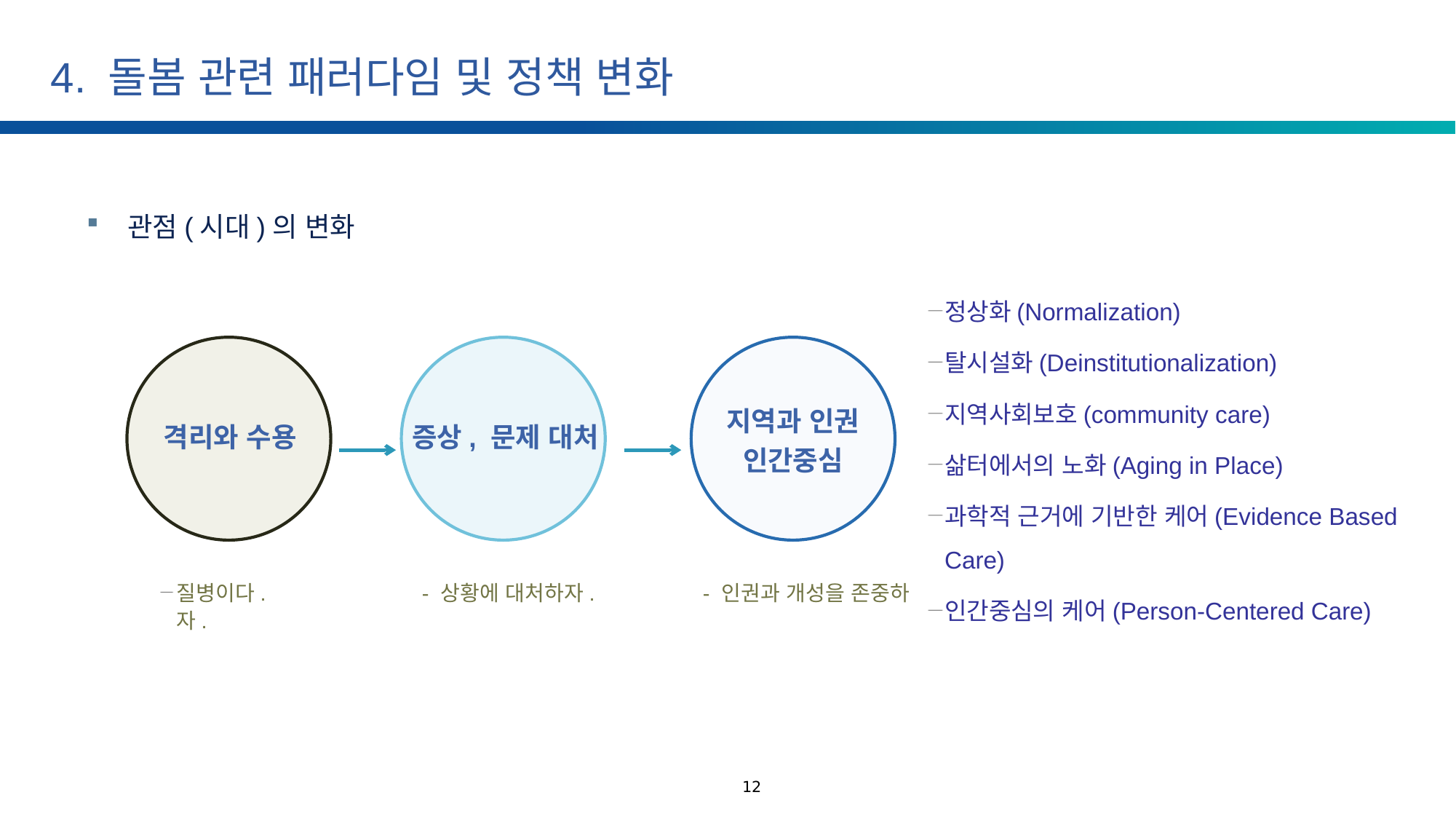

# 4. 돌봄 관련 패러다임 및 정책 변화
관점(시대)의 변화

정상화(Normalization)
탈시설화(Deinstitutionalization)
지역사회보호(community care)
삶터에서의 노화(Aging in Place)
과학적 근거에 기반한 케어(Evidence Based Care)
인간중심의 케어(Person-Centered Care)

지역과 인권
인간중심
격리와 수용
증상, 문제 대처
질병이다.                          - 상황에 대처하자.                  - 인권과 개성을 존중하자.
12